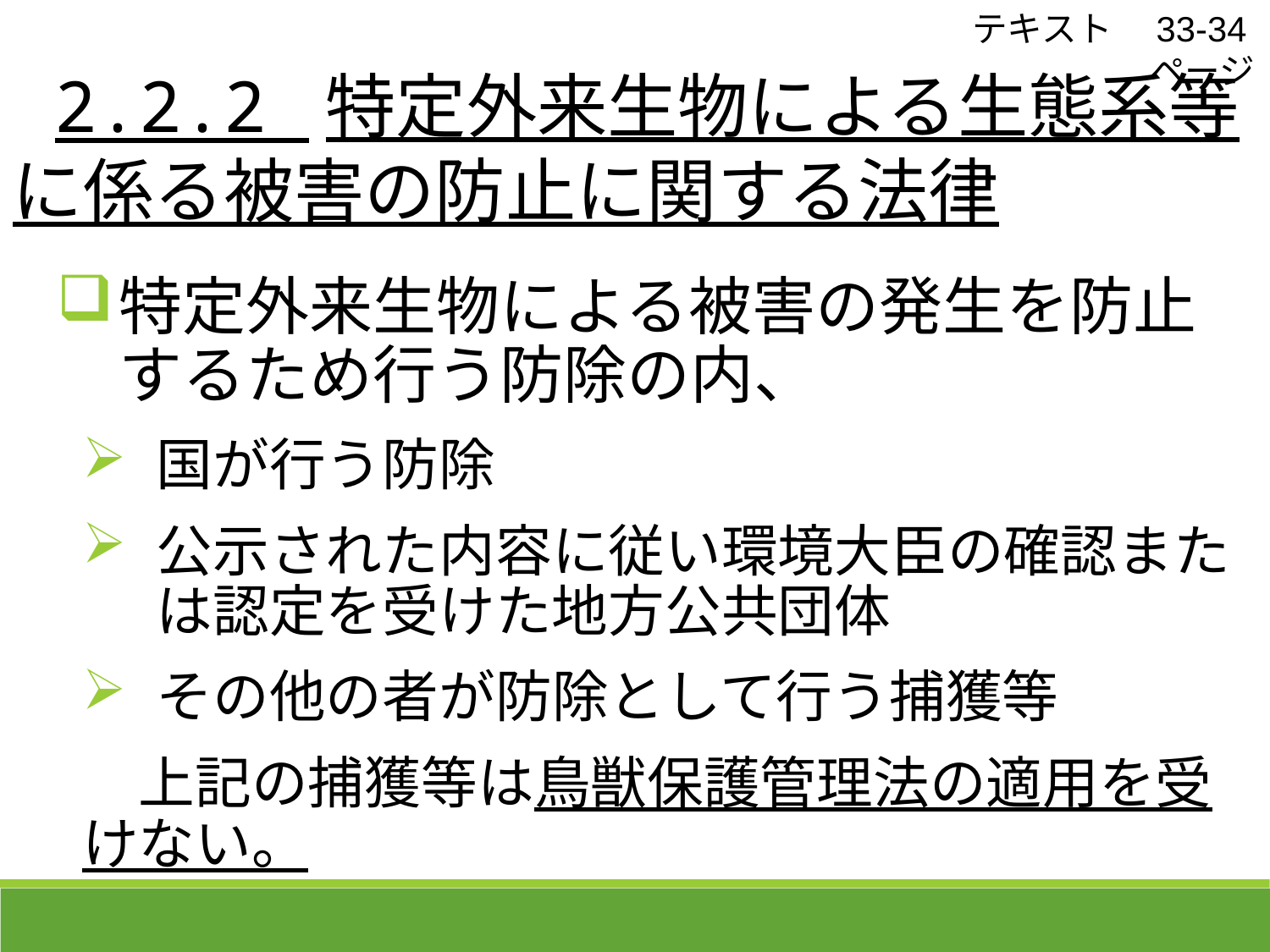

テキスト　33-34ページ
 2.2.2 特定外来生物による生態系等に係る被害の防止に関する法律
特定外来生物による被害の発生を防止するため行う防除の内、
国が行う防除
公示された内容に従い環境大臣の確認または認定を受けた地方公共団体
その他の者が防除として行う捕獲等
　上記の捕獲等は鳥獣保護管理法の適用を受けない。